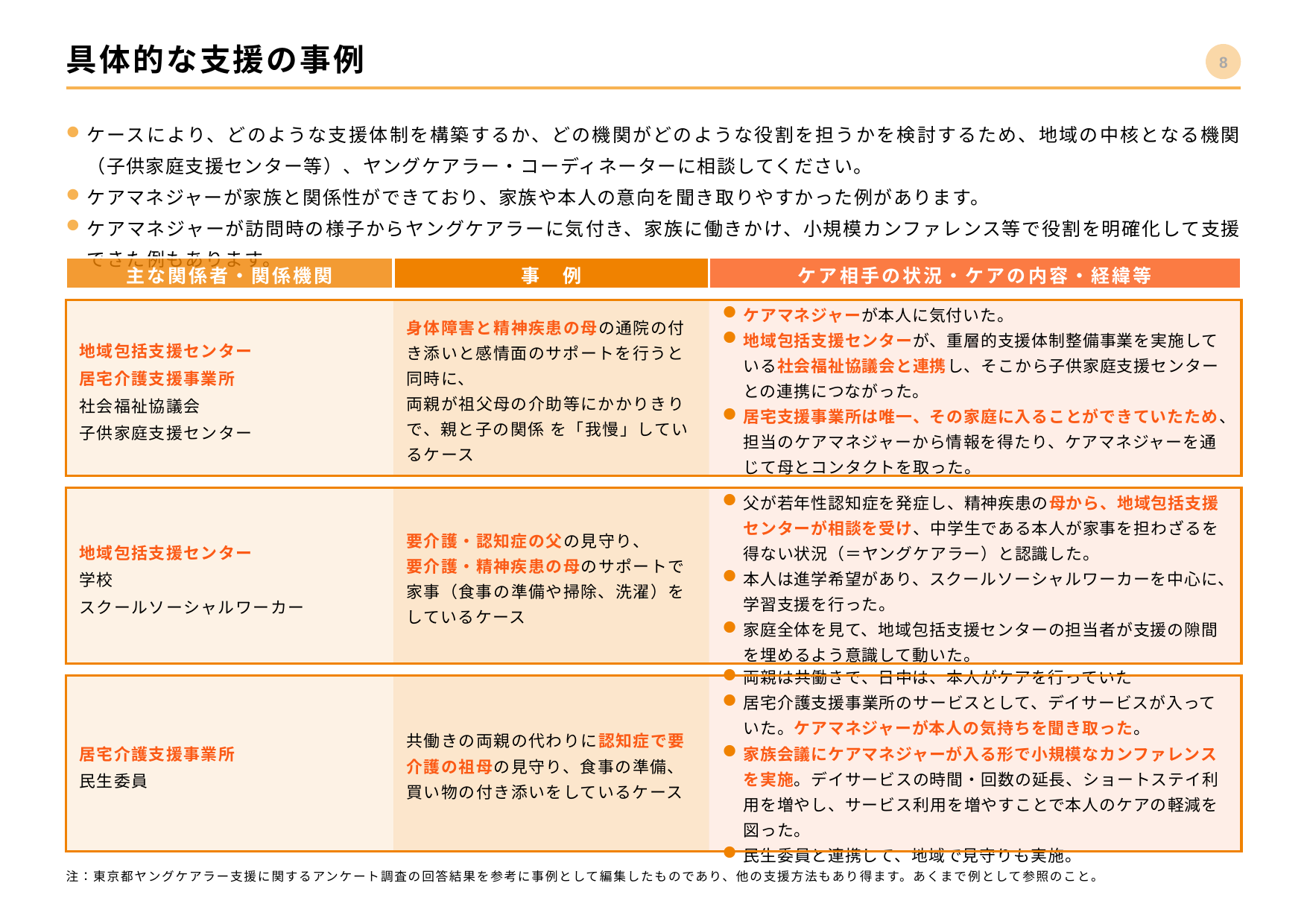

# 具体的な支援の事例
8
ケースにより、どのような支援体制を構築するか、どの機関がどのような役割を担うかを検討するため、地域の中核となる機関（子供家庭支援センター等）、ヤングケアラー・コーディネーターに相談してください。
ケアマネジャーが家族と関係性ができており、家族や本人の意向を聞き取りやすかった例があります。
ケアマネジャーが訪問時の様子からヤングケアラーに気付き、家族に働きかけ、小規模カンファレンス等で役割を明確化して支援できた例もあります。
主な関係者・関係機関
事　例
ケア相手の状況・ケアの内容・経緯等
地域包括支援センター
居宅介護支援事業所
社会福祉協議会
子供家庭支援センター

身体障害と精神疾患の母の通院の付き添いと感情面のサポートを行うと同時に、
両親が祖父母の介助等にかかりきりで、親と子の関係 を「我慢」しているケース
ケアマネジャーが本人に気付いた。
地域包括支援センターが、重層的支援体制整備事業を実施している社会福祉協議会と連携し、そこから子供家庭支援センターとの連携につながった。
居宅支援事業所は唯一、その家庭に入ることができていたため、担当のケアマネジャーから情報を得たり、ケアマネジャーを通じて母とコンタクトを取った。
地域包括支援センター
学校
スクールソーシャルワーカー

要介護・認知症の父の見守り、
要介護・精神疾患の母のサポートで家事（食事の準備や掃除、洗濯）をしているケース
父が若年性認知症を発症し、精神疾患の母から、地域包括支援センターが相談を受け、中学生である本人が家事を担わざるを得ない状況（＝ヤングケアラー）と認識した。
本人は進学希望があり、スクールソーシャルワーカーを中心に、学習支援を行った。
家庭全体を見て、地域包括支援センターの担当者が支援の隙間を埋めるよう意識して動いた。
居宅介護支援事業所
民生委員

共働きの両親の代わりに認知症で要介護の祖母の見守り、食事の準備、買い物の付き添いをしているケース
両親は共働きで、日中は、本人がケアを行っていた
居宅介護支援事業所のサービスとして、デイサービスが入っていた。ケアマネジャーが本人の気持ちを聞き取った。
家族会議にケアマネジャーが入る形で小規模なカンファレンスを実施。デイサービスの時間・回数の延長、ショートステイ利用を増やし、サービス利用を増やすことで本人のケアの軽減を図った。
民生委員と連携して、地域で見守りも実施。
注：東京都ヤングケアラー支援に関するアンケート調査の回答結果を参考に事例として編集したものであり、他の支援方法もあり得ます。あくまで例として参照のこと。